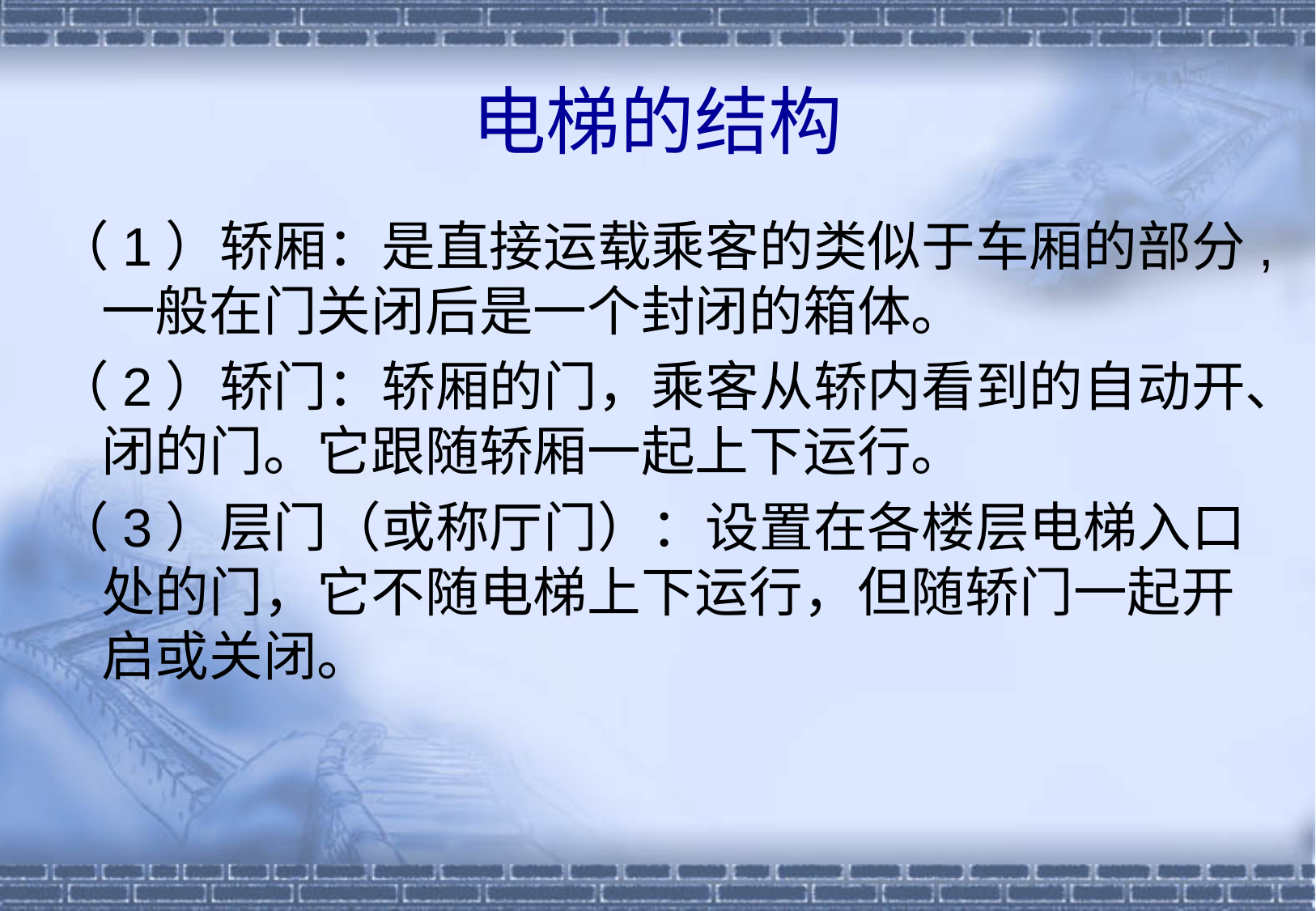

# 电梯的结构

（1）轿厢：是直接运载乘客的类似于车厢的部分,一般在门关闭后是一个封闭的箱体。
（2）轿门：轿厢的门，乘客从轿内看到的自动开、闭的门。它跟随轿厢一起上下运行。
（3）层门（或称厅门）：设置在各楼层电梯入口处的门，它不随电梯上下运行，但随轿门一起开启或关闭。